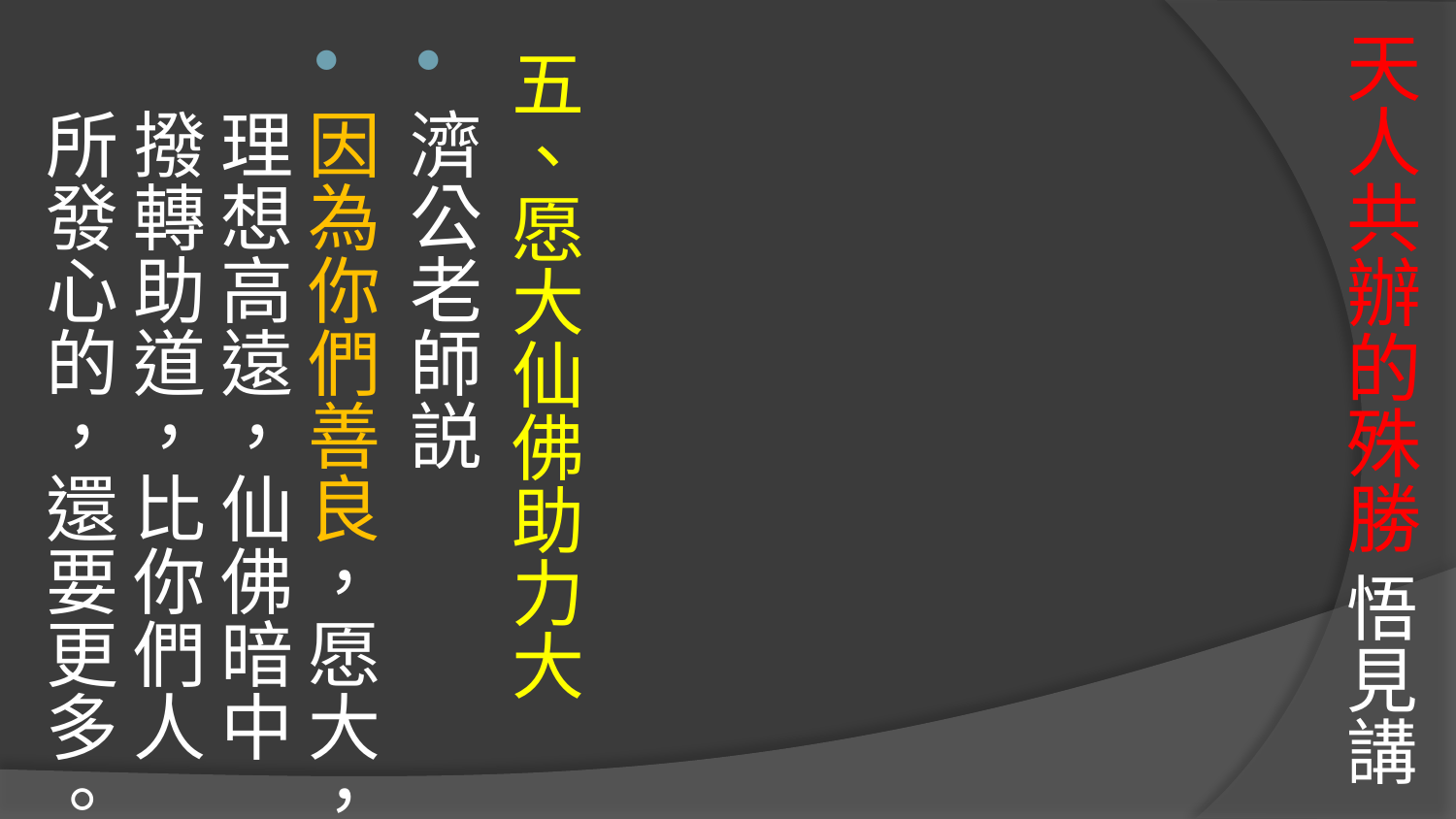

# 天人共辦的殊勝 悟見講
五、愿大仙佛助力大
濟公老師説
因為你們善良，愿大，理想高遠，仙佛暗中撥轉助道，比你們人所發心的，還要更多。